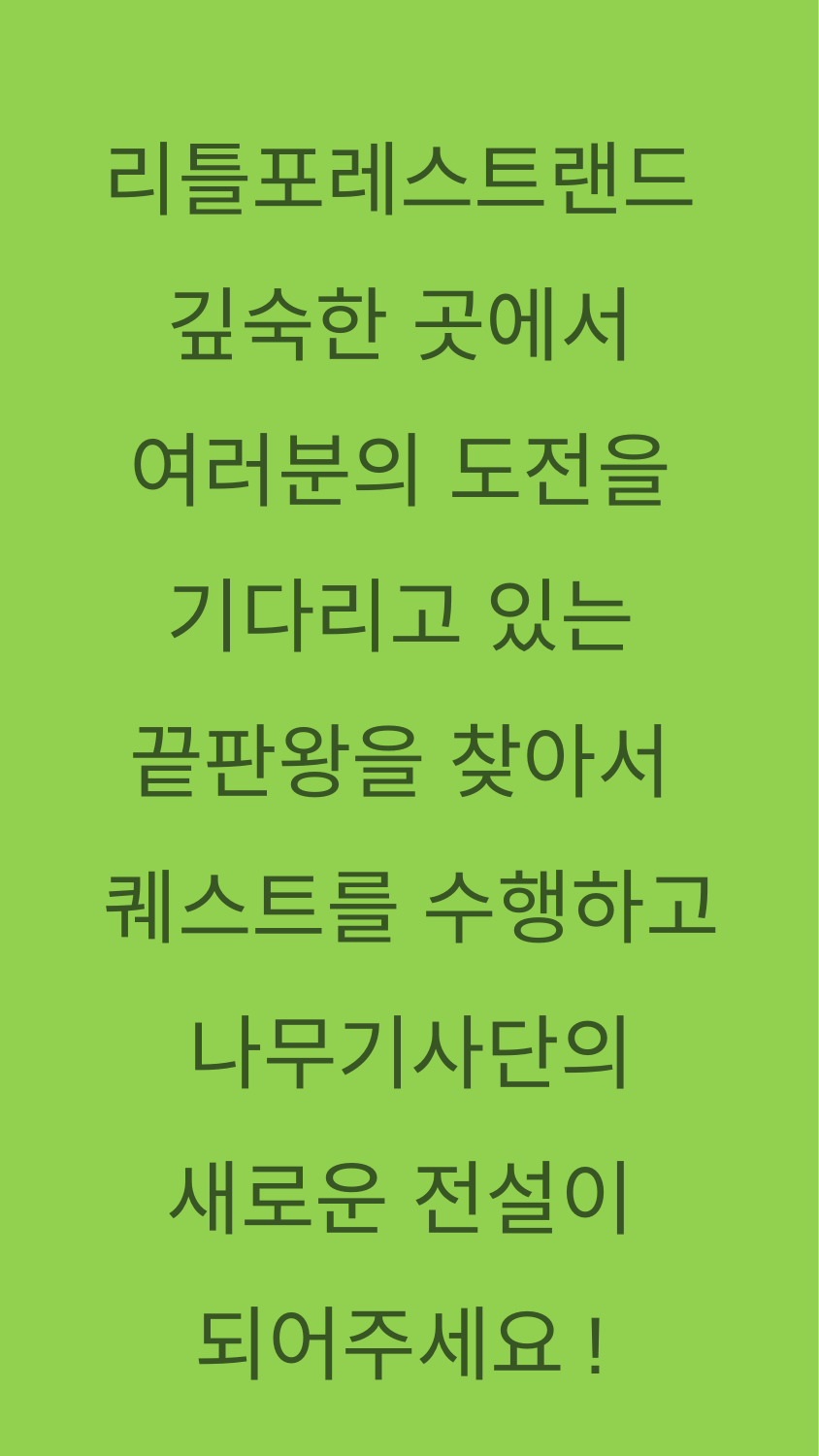

리틀포레스트랜드
깊숙한 곳에서
여러분의 도전을
기다리고 있는
끝판왕을 찾아서
퀘스트를 수행하고
나무기사단의
새로운 전설이
되어주세요!